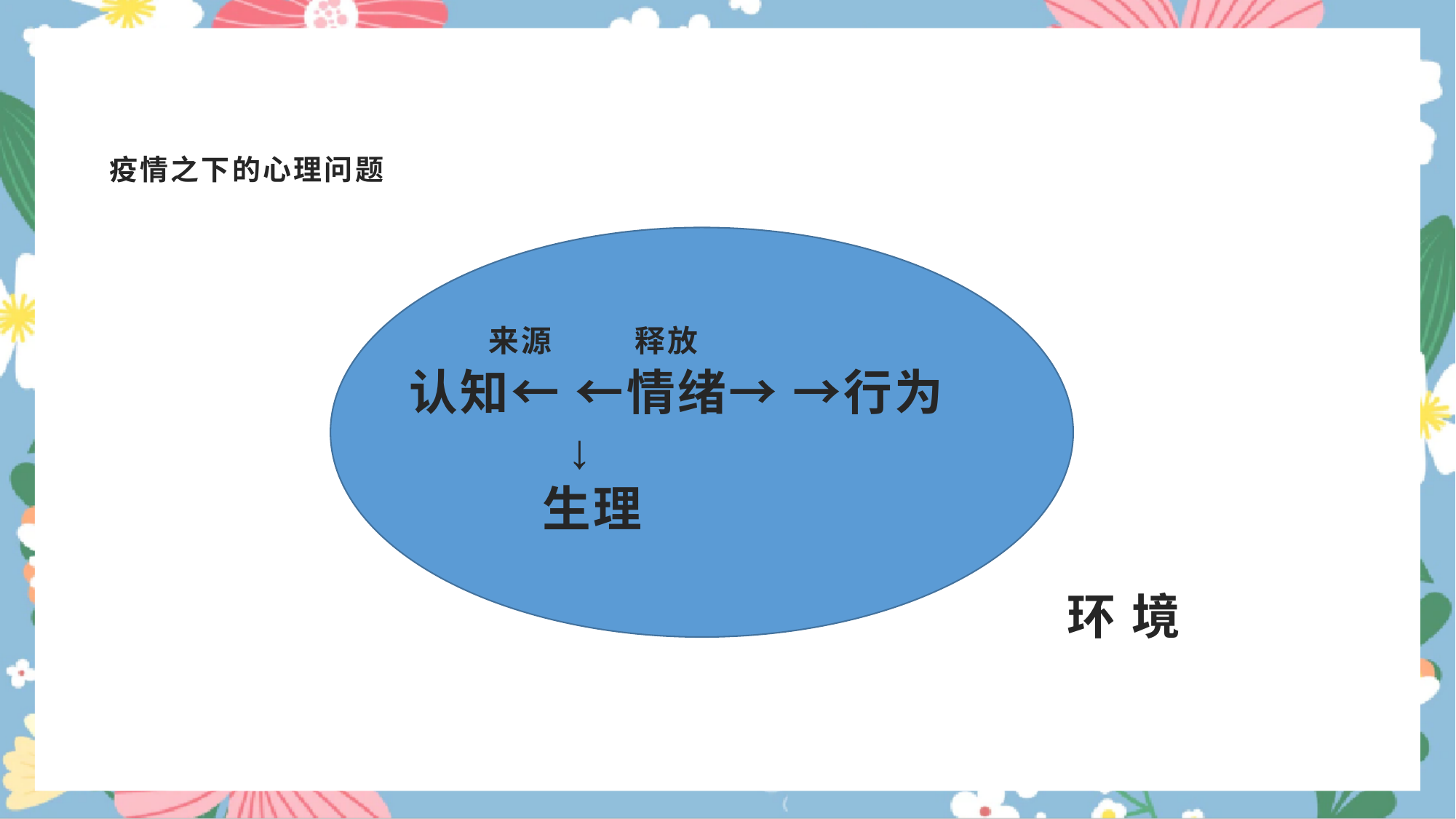

疫情之下的心理问题

     来源      释放
认知← ←情绪→ →行为
          ↓
         生理
环 境